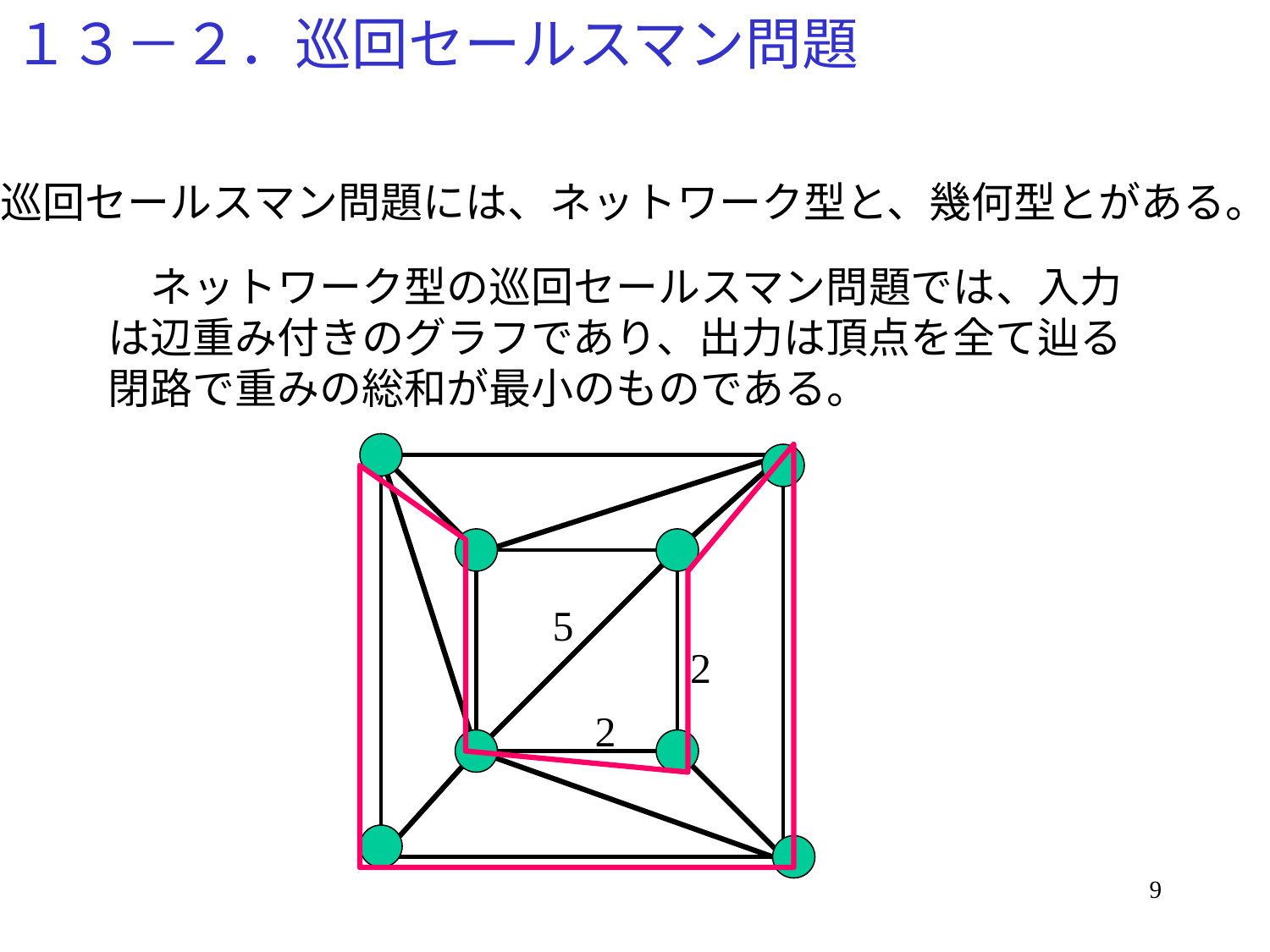

# １３－２．巡回セールスマン問題
巡回セールスマン問題には、ネットワーク型と、幾何型とがある。
　ネットワーク型の巡回セールスマン問題では、入力は辺重み付きのグラフであり、出力は頂点を全て辿る閉路で重みの総和が最小のものである。

5
2
2

9